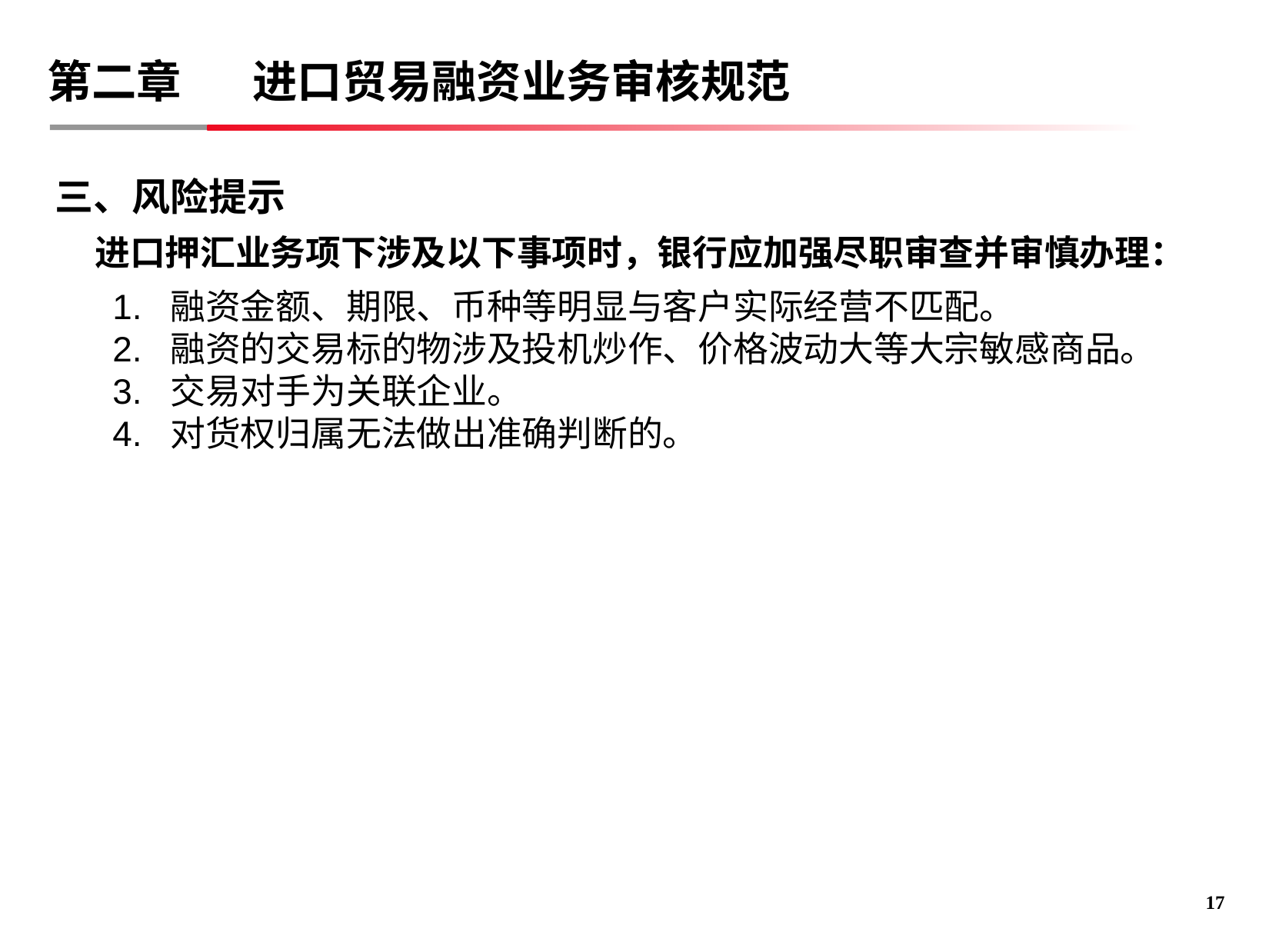

# 第二章       进口贸易融资业务审核规范
三、风险提示

    进口押汇业务项下涉及以下事项时，银行应加强尽职审查并审慎办理：

融资金额、期限、币种等明显与客户实际经营不匹配。
融资的交易标的物涉及投机炒作、价格波动大等大宗敏感商品。
交易对手为关联企业。
对货权归属无法做出准确判断的。
17